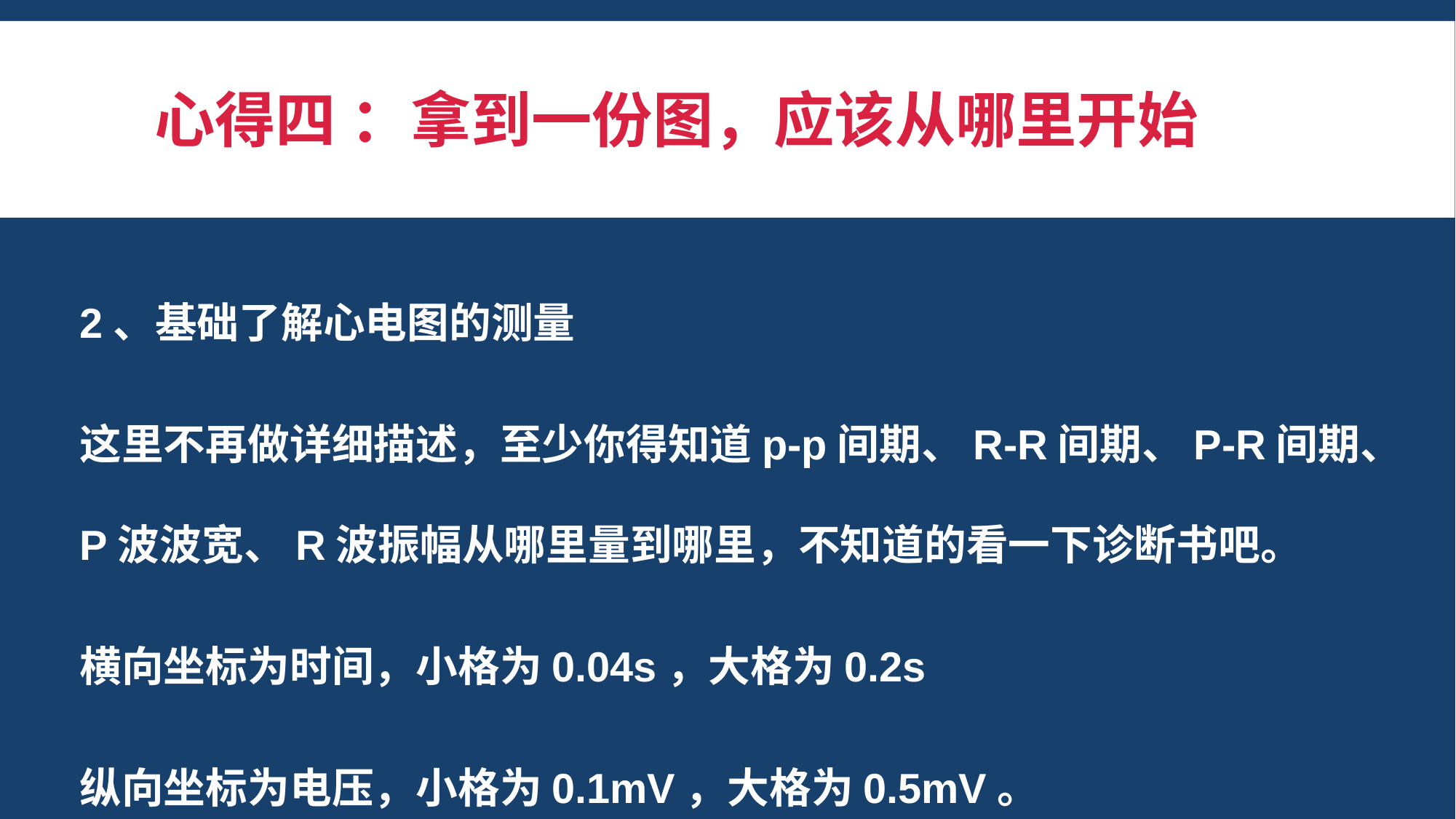

# 心得四 ：拿到一份图，应该从哪里开始
2、基础了解心电图的测量
这里不再做详细描述，至少你得知道p-p间期、R-R间期、P-R间期、P波波宽、R波振幅从哪里量到哪里，不知道的看一下诊断书吧。
横向坐标为时间，小格为0.04s，大格为0.2s
纵向坐标为电压，小格为0.1mV，大格为0.5mV。